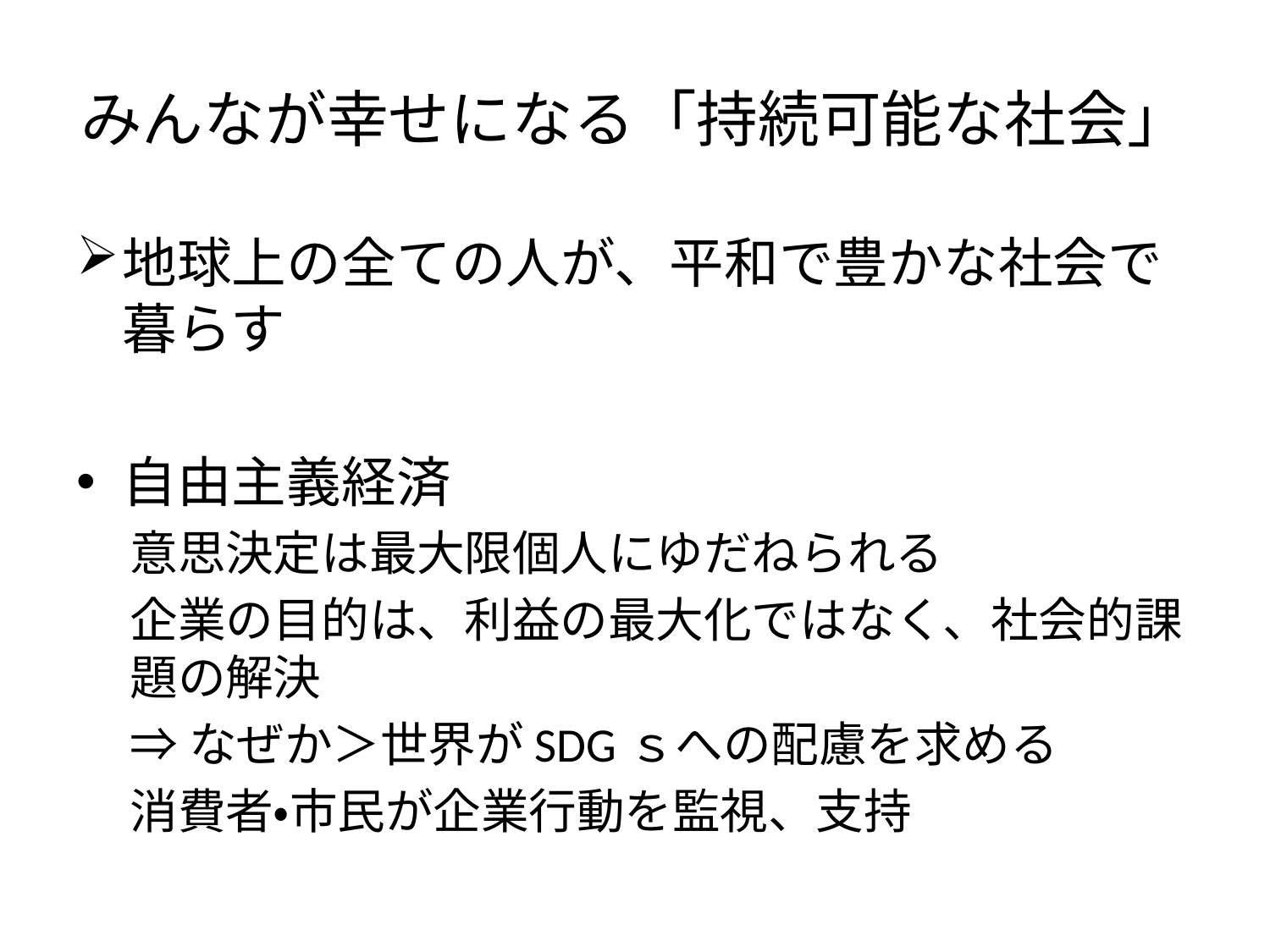

# みんなが幸せになる「持続可能な社会」
地球上の全ての人が、平和で豊かな社会で暮らす

自由主義経済
意思決定は最大限個人にゆだねられる
企業の目的は、利益の最大化ではなく、社会的課題の解決
⇒なぜか＞世界がSDGｓへの配慮を求める
		消費者・市民が企業行動を監視、支持